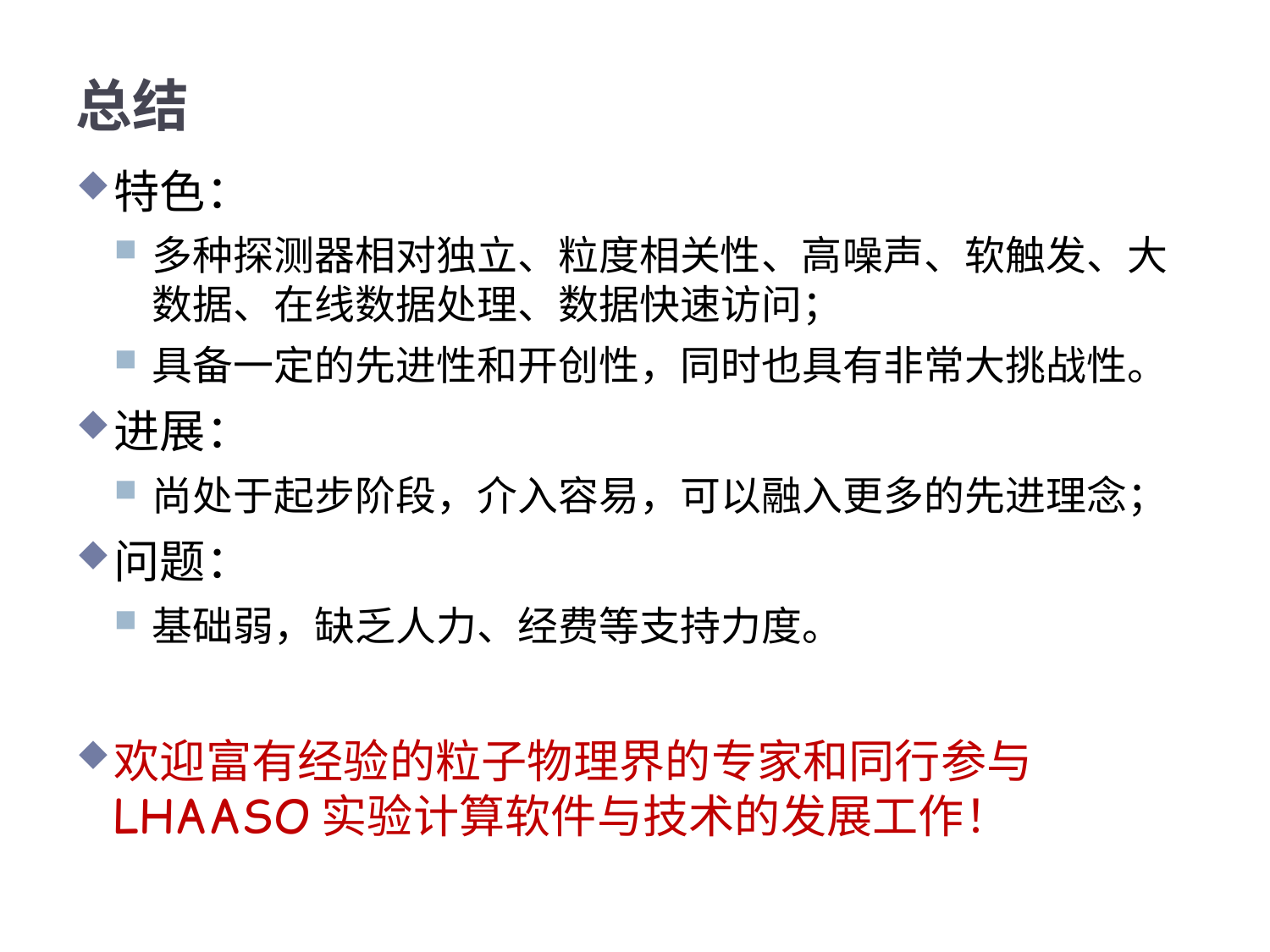

# 总结
特色：
多种探测器相对独立、粒度相关性、高噪声、软触发、大数据、在线数据处理、数据快速访问；
具备一定的先进性和开创性，同时也具有非常大挑战性。
进展：
尚处于起步阶段，介入容易，可以融入更多的先进理念；
问题：
基础弱，缺乏人力、经费等支持力度。

欢迎富有经验的粒子物理界的专家和同行参与LHAASO实验计算软件与技术的发展工作！